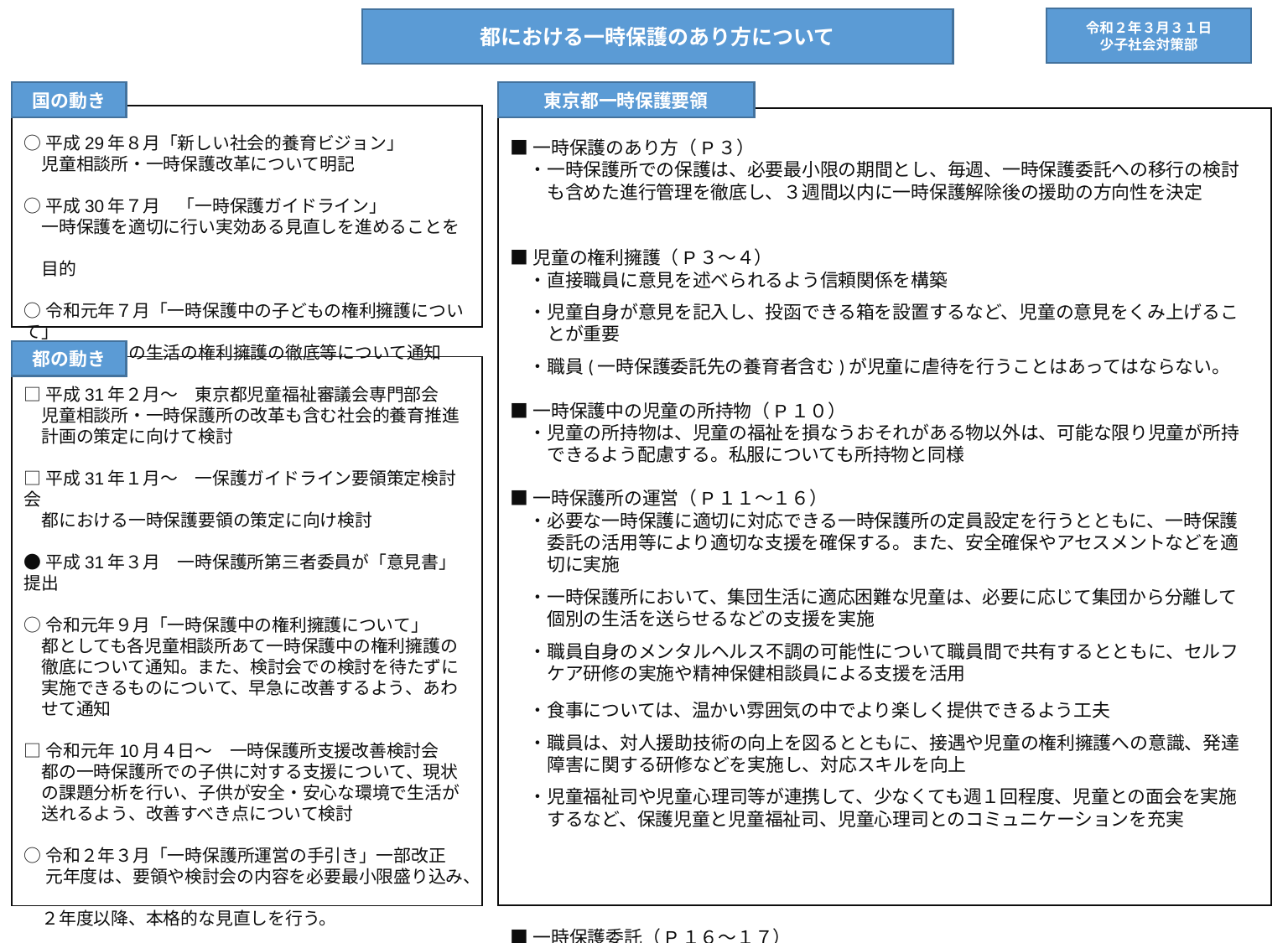

令和２年３月３１日
少子社会対策部
都における一時保護のあり方について
国の動き
東京都一時保護要領

○平成29年８月「新しい社会的養育ビジョン」
　児童相談所・一時保護改革について明記

○平成30年７月　「一時保護ガイドライン」
　一時保護を適切に行い実効ある見直しを進めることを
　目的

○令和元年７月「一時保護中の子どもの権利擁護について」
　一時保護中の生活の権利擁護の徹底等について通知

■一時保護のあり方（P３）
　・一時保護所での保護は、必要最小限の期間とし、毎週、一時保護委託への移行の検討
　　も含めた進行管理を徹底し、３週間以内に一時保護解除後の援助の方向性を決定

■児童の権利擁護（P３～４）
　・直接職員に意見を述べられるよう信頼関係を構築
　・児童自身が意見を記入し、投函できる箱を設置するなど、児童の意見をくみ上げるこ
　　とが重要
　・職員(一時保護委託先の養育者含む)が児童に虐待を行うことはあってはならない。

■一時保護中の児童の所持物（P１０）
　・児童の所持物は、児童の福祉を損なうおそれがある物以外は、可能な限り児童が所持
　　できるよう配慮する。私服についても所持物と同様

■一時保護所の運営（P１１～１６）
　・必要な一時保護に適切に対応できる一時保護所の定員設定を行うとともに、一時保護
　　委託の活用等により適切な支援を確保する。また、安全確保やアセスメントなどを適
　　切に実施
　・一時保護所において、集団生活に適応困難な児童は、必要に応じて集団から分離して
　　個別の生活を送らせるなどの支援を実施
　・職員自身のメンタルヘルス不調の可能性について職員間で共有するとともに、セルフ
　　ケア研修の実施や精神保健相談員による支援を活用
　・食事については、温かい雰囲気の中でより楽しく提供できるよう工夫
　・職員は、対人援助技術の向上を図るとともに、接遇や児童の権利擁護への意識、発達
　　障害に関する研修などを実施し、対応スキルを向上
　・児童福祉司や児童心理司等が連携して、少なくても週１回程度、児童との面会を実施
　　するなど、保護児童と児童福祉司、児童心理司とのコミュニケーションを充実

■一時保護委託（P１６～１７）
　・乳幼児や医療的対応が必要な場合など、一時保護委託が適当と判断される場合は、医
　　療機関、乳児院などに一時保護委託を実施
都の動き

□平成31年２月～　東京都児童福祉審議会専門部会
　児童相談所・一時保護所の改革も含む社会的養育推進
　計画の策定に向けて検討

□平成31年１月～　一保護ガイドライン要領策定検討会
　都における一時保護要領の策定に向け検討

●平成31年３月　一時保護所第三者委員が「意見書」提出

○令和元年９月「一時保護中の権利擁護について」
　都としても各児童相談所あて一時保護中の権利擁護の
　徹底について通知。また、検討会での検討を待たずに
　実施できるものについて、早急に改善するよう、あわ
　せて通知

□令和元年10月４日～　一時保護所支援改善検討会
　都の一時保護所での子供に対する支援について、現状
　の課題分析を行い、子供が安全・安心な環境で生活が
　送れるよう、改善すべき点について検討

○令和２年３月「一時保護所運営の手引き」一部改正
　 元年度は、要領や検討会の内容を必要最小限盛り込み、
　２年度以降、本格的な見直しを行う。